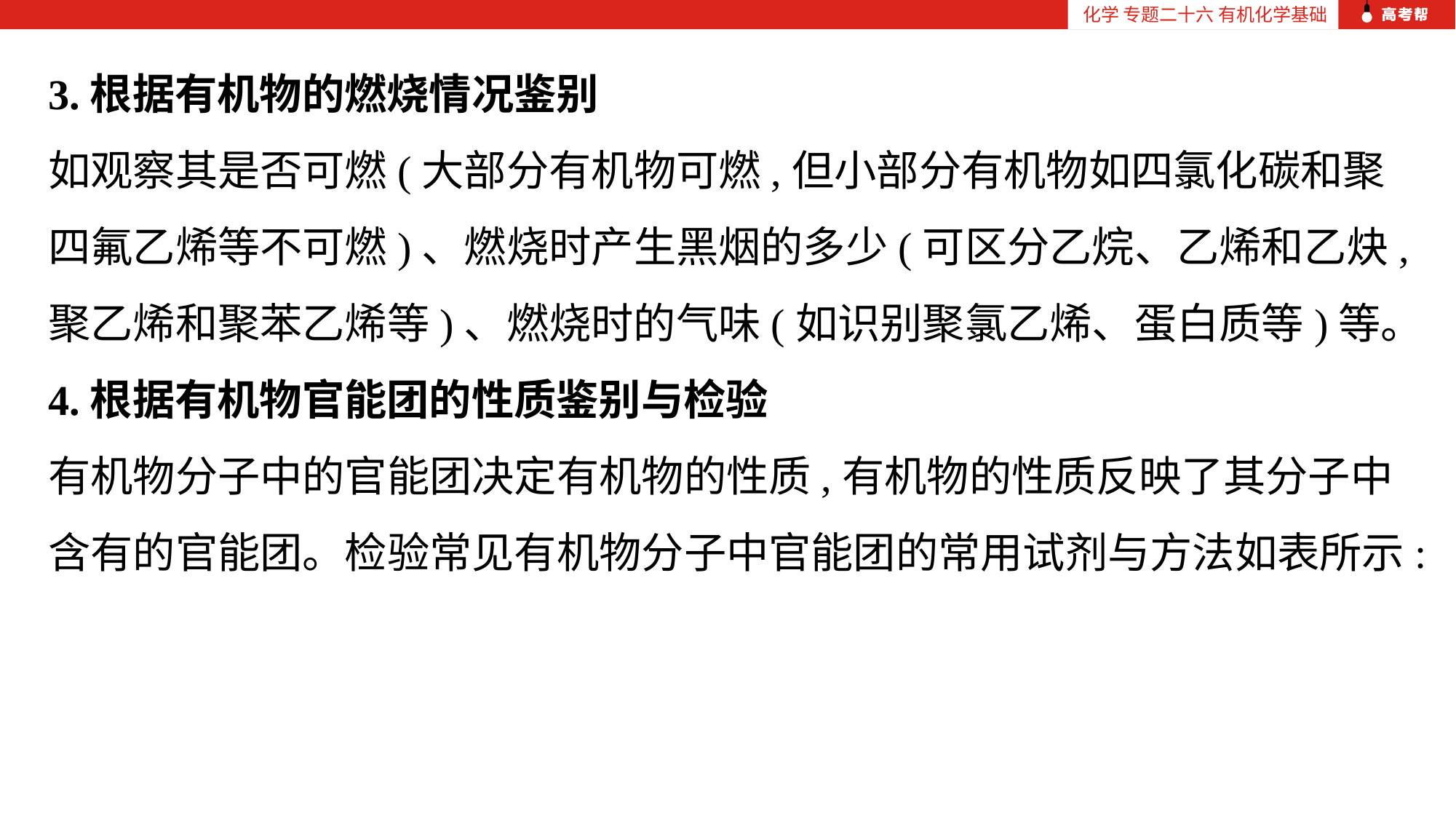

化学 专题二十六 有机化学基础
3.根据有机物的燃烧情况鉴别
如观察其是否可燃(大部分有机物可燃,但小部分有机物如四氯化碳和聚四氟乙烯等不可燃)、燃烧时产生黑烟的多少(可区分乙烷、乙烯和乙炔,聚乙烯和聚苯乙烯等)、燃烧时的气味(如识别聚氯乙烯、蛋白质等)等。
4.根据有机物官能团的性质鉴别与检验
有机物分子中的官能团决定有机物的性质,有机物的性质反映了其分子中含有的官能团。检验常见有机物分子中官能团的常用试剂与方法如表所示: